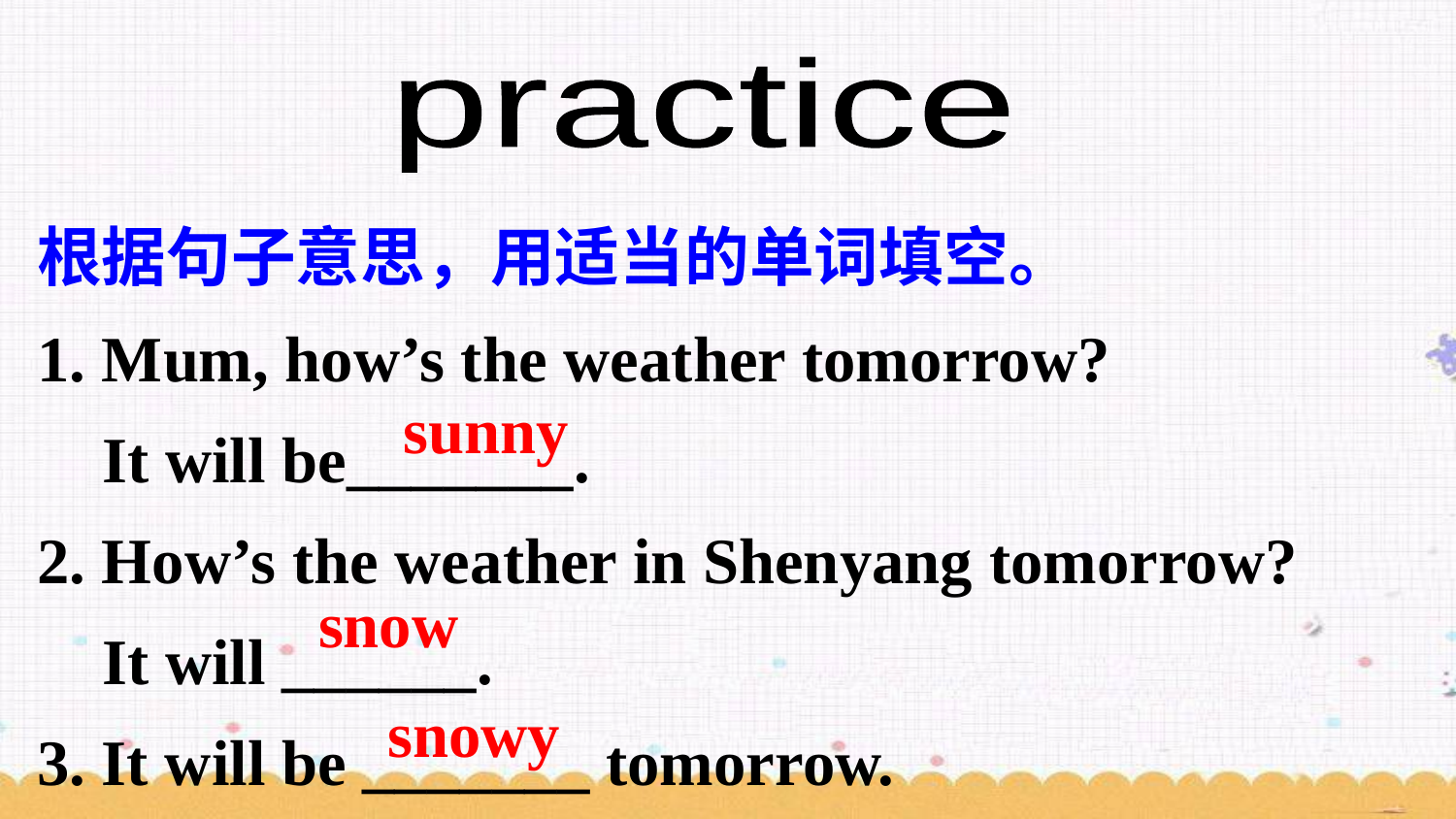

practice
根据句子意思，用适当的单词填空。
1. Mum, how’s the weather tomorrow?
    It will be_______.
2. How’s the weather in Shenyang tomorrow?
    It will ______.
3. It will be _______ tomorrow.
sunny
snow
snowy